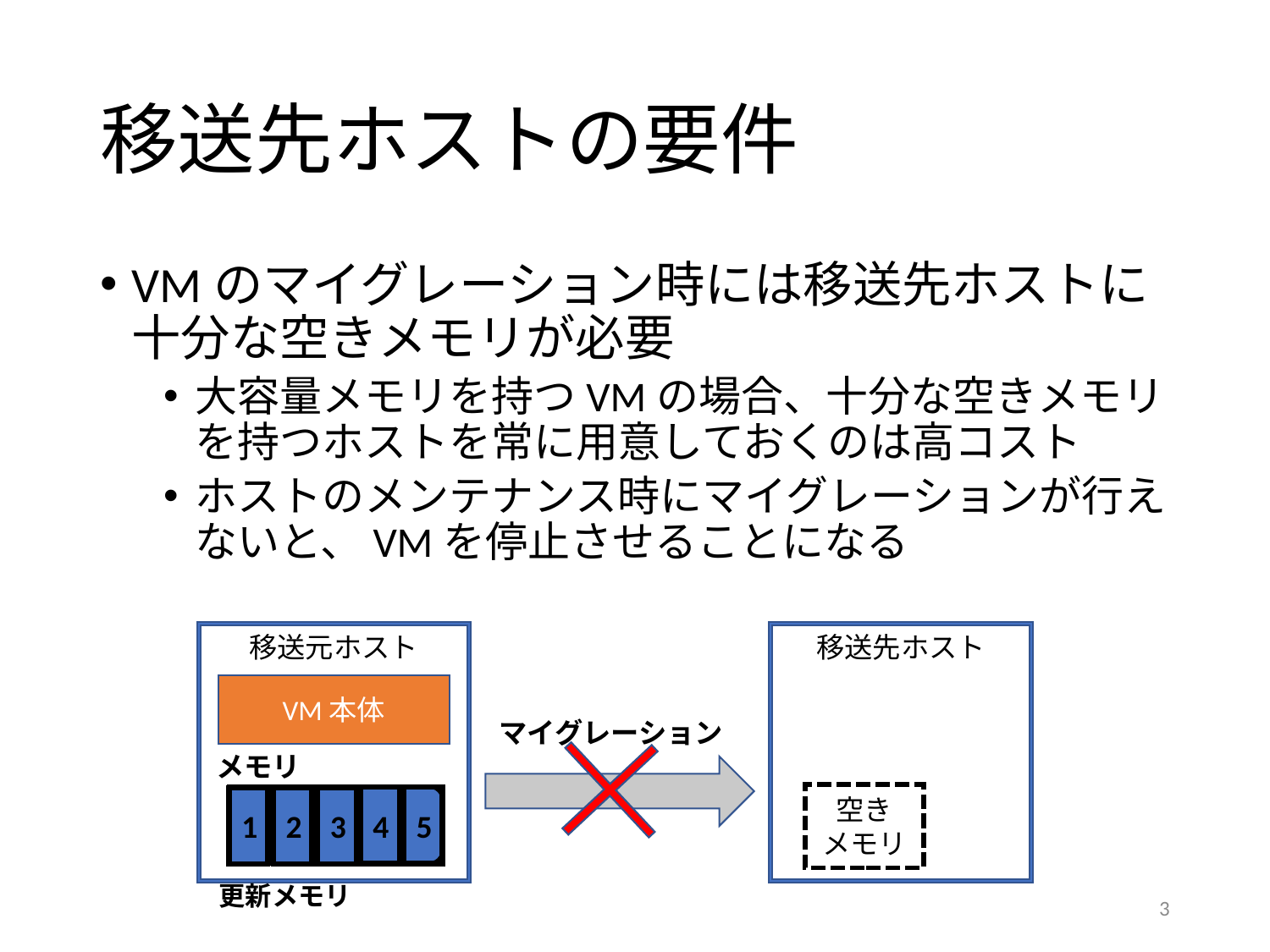

# 移送先ホストの要件
VMのマイグレーション時には移送先ホストに十分な空きメモリが必要
大容量メモリを持つVMの場合、十分な空きメモリを持つホストを常に用意しておくのは高コスト
ホストのメンテナンス時にマイグレーションが行えないと、VMを停止させることになる
移送元ホスト

移送先ホスト

VM本体

メモリ
マイグレーション

空き
メモリ
1

2
3
4
5
1

2
3
4
5
更新メモリ
3